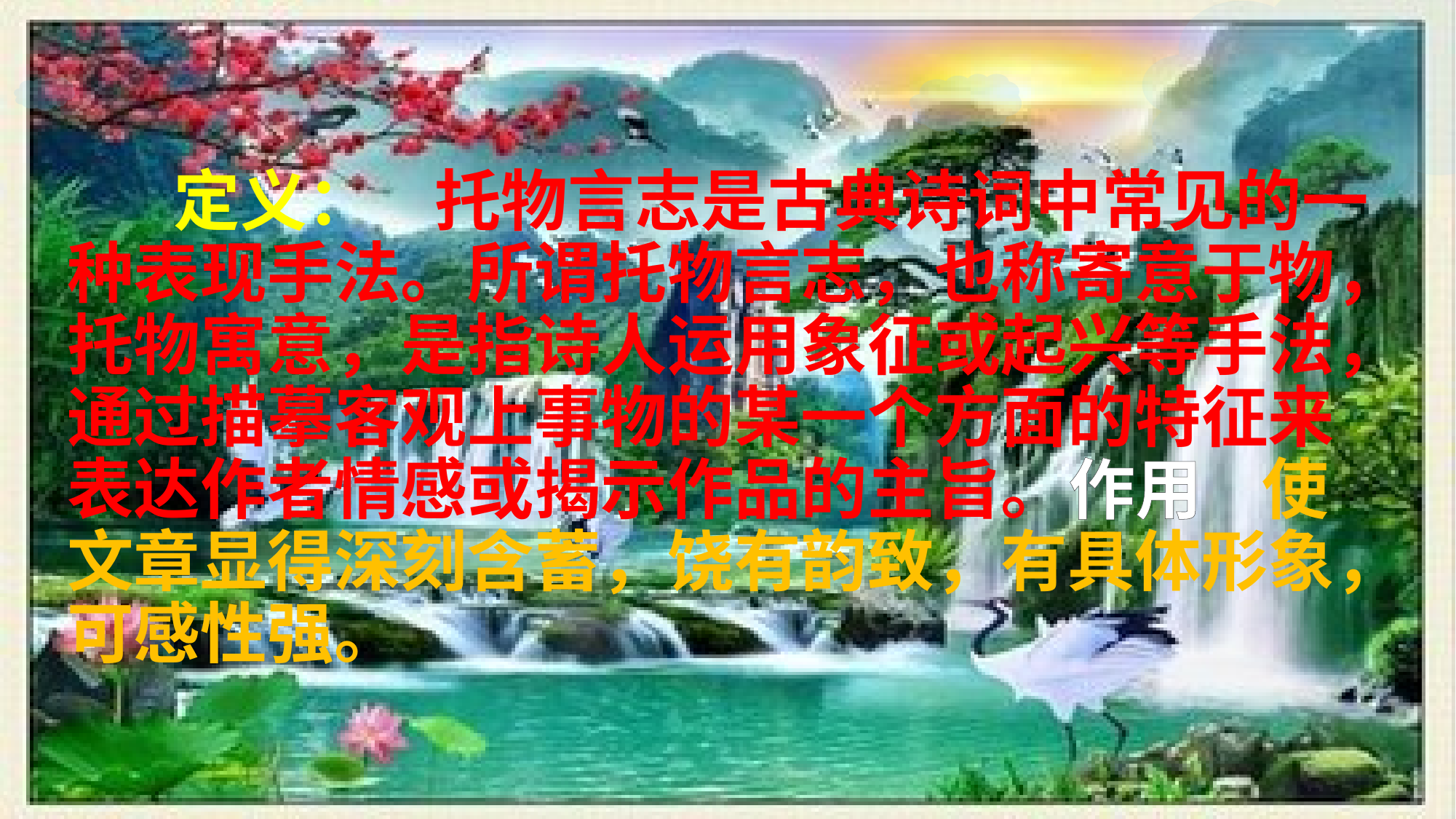

# 定义：    托物言志是古典诗词中常见的一种表现手法。所谓托物言志，也称寄意于物，托物寓意，是指诗人运用象征或起兴等手法，通过描摹客观上事物的某一个方面的特征来表达作者情感或揭示作品的主旨。作用    使文章显得深刻含蓄，饶有韵致，有具体形象，可感性强。